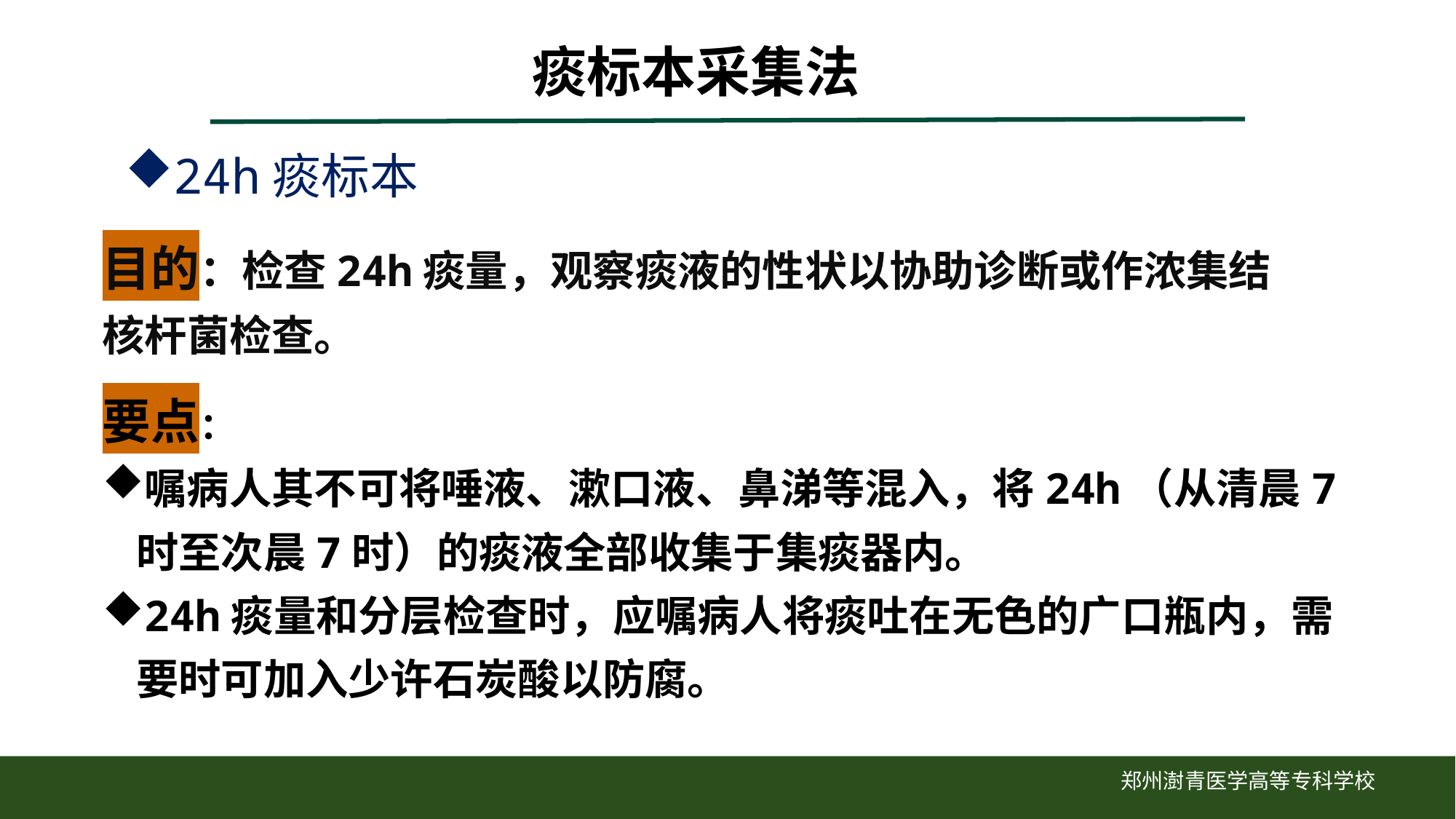

痰标本采集法
24h痰标本
目的：检查24h痰量，观察痰液的性状以协助诊断或作浓集结核杆菌检查。
要点：
嘱病人其不可将唾液、漱口液、鼻涕等混入，将24h（从清晨7时至次晨7时）的痰液全部收集于集痰器内。
24h痰量和分层检查时，应嘱病人将痰吐在无色的广口瓶内，需要时可加入少许石炭酸以防腐。
郑州澍青医学高等专科学校